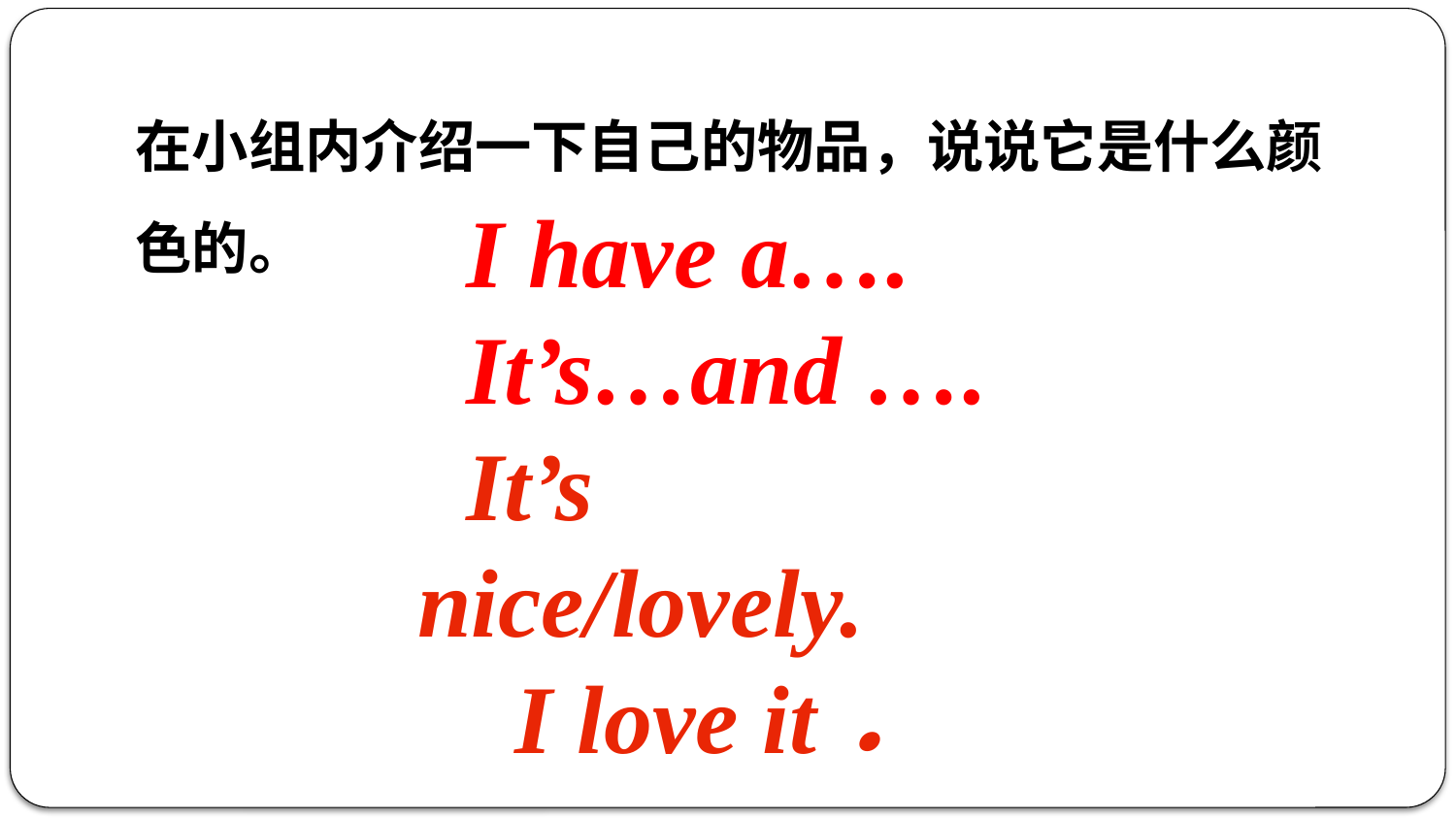

在小组内介绍一下自己的物品，说说它是什么颜色的。
I have a….
It’s…and ….
It’s nice/lovely.
  I love it．